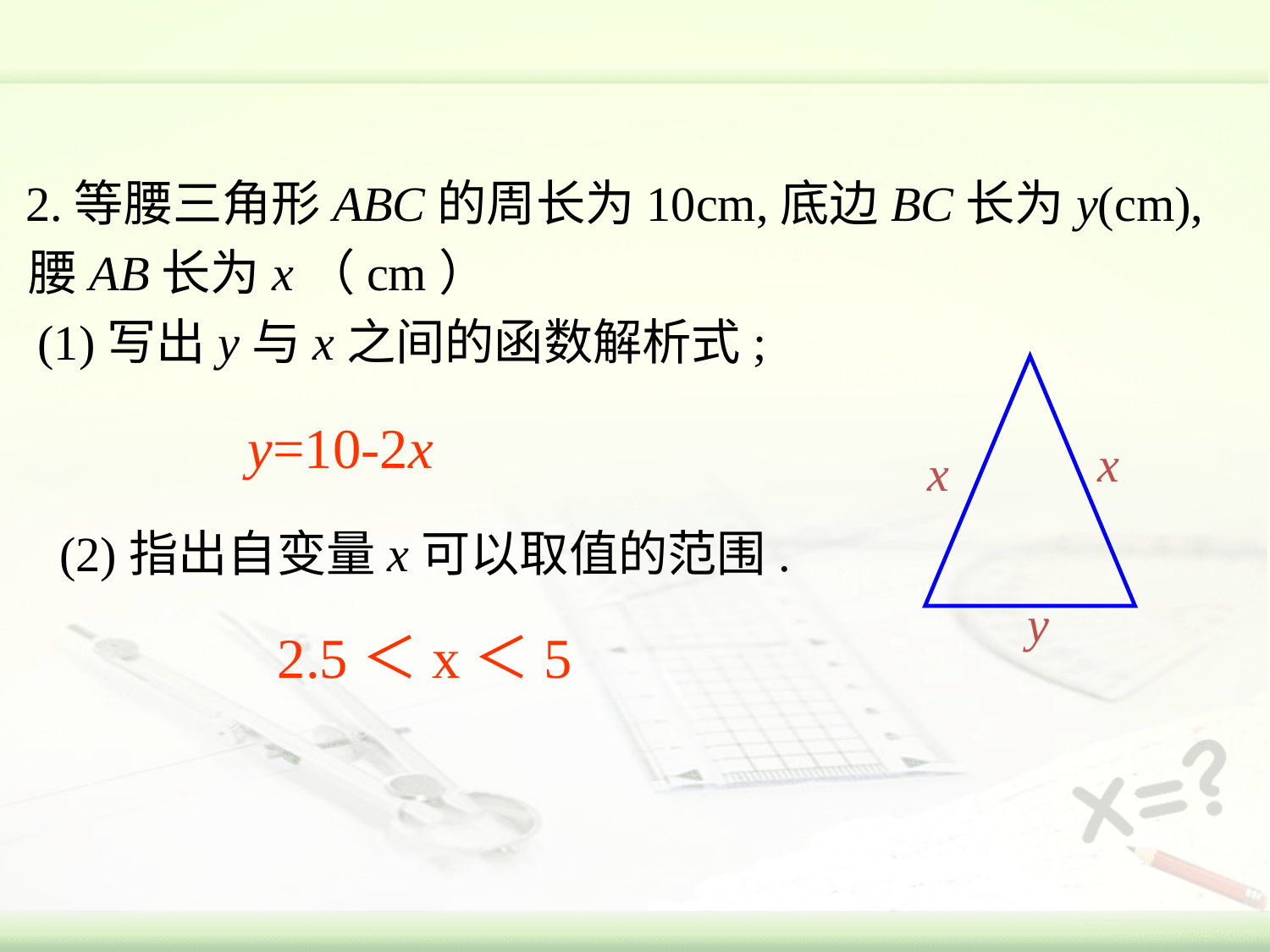

2.等腰三角形ABC的周长为10cm,底边BC长为y(cm),
       腰AB长为x（cm）
        (1)写出y与x之间的函数解析式;

y=10-2x
x
x
(2)指出自变量x可以取值的范围.
y
2.5＜x＜5